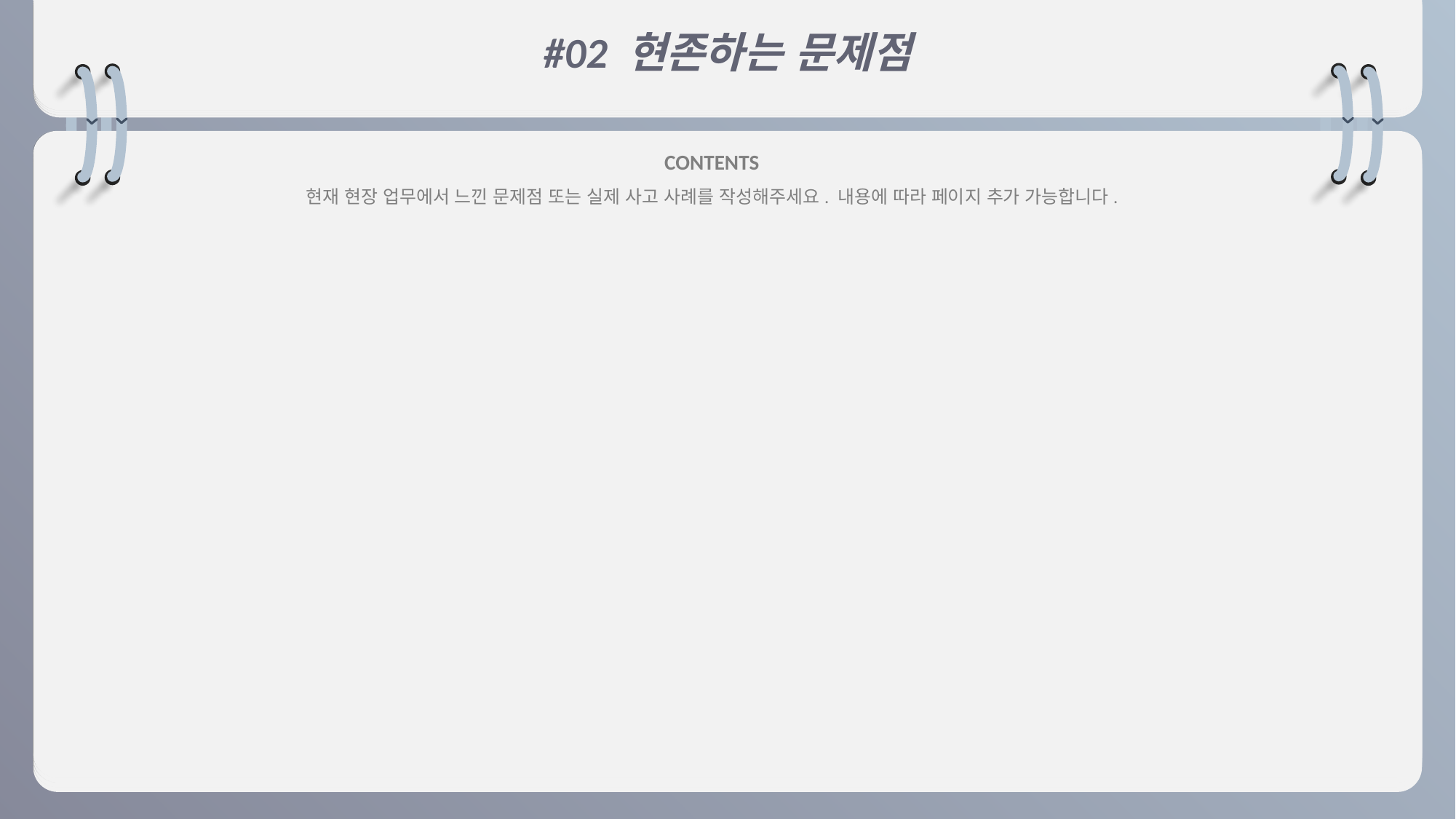

#02 현존하는 문제점

CONTENTS
현재 현장 업무에서 느낀 문제점 또는 실제 사고 사례를 작성해주세요. 내용에 따라 페이지 추가 가능합니다.